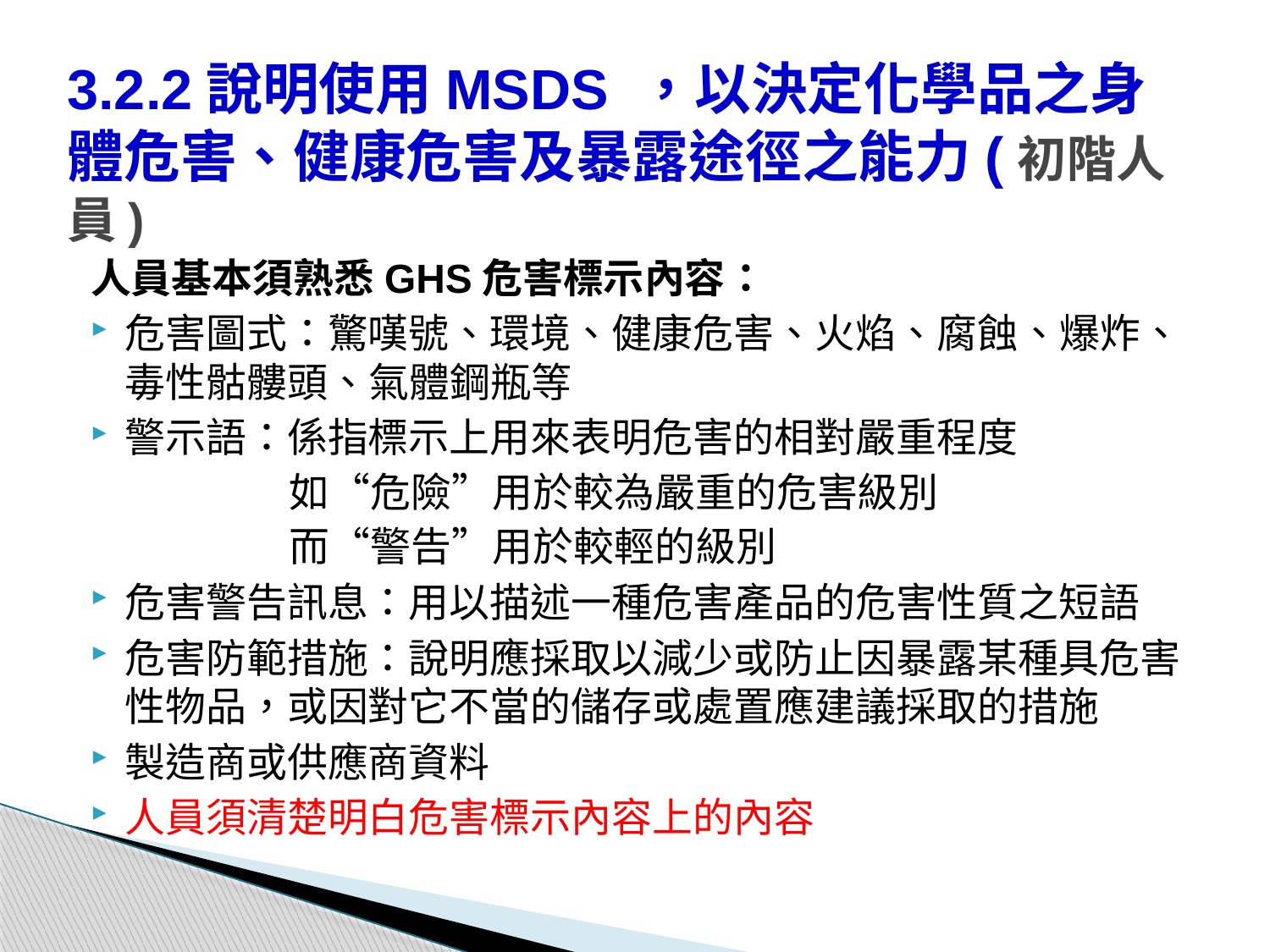

# 3.2.2說明使用MSDS ，以決定化學品之身體危害、健康危害及暴露途徑之能力(初階人員)
人員基本須熟悉GHS危害標示內容：
危害圖式：驚嘆號、環境、健康危害、火焰、腐蝕、爆炸、毒性骷髏頭、氣體鋼瓶等
警示語：係指標示上用來表明危害的相對嚴重程度
如“危險”用於較為嚴重的危害級別
而“警告”用於較輕的級別
危害警告訊息：用以描述一種危害產品的危害性質之短語
危害防範措施：說明應採取以減少或防止因暴露某種具危害性物品，或因對它不當的儲存或處置應建議採取的措施
製造商或供應商資料
人員須清楚明白危害標示內容上的內容